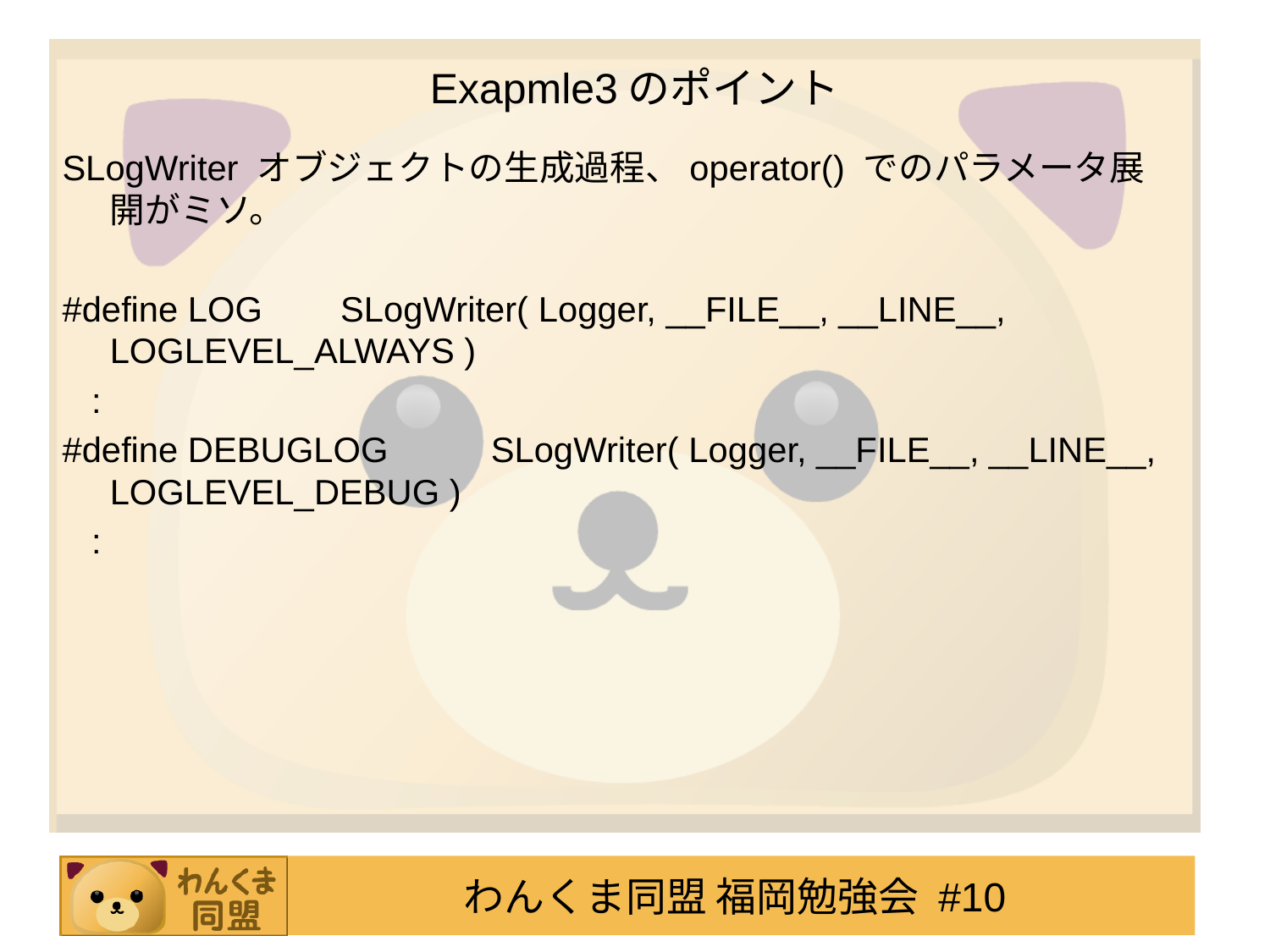

# Exapmle3のポイント
SLogWriter オブジェクトの生成過程、operator() でのパラメータ展開がミソ。

#define LOG        SLogWriter( Logger, __FILE__, __LINE__, LOGLEVEL_ALWAYS )
   :
#define DEBUGLOG	SLogWriter( Logger, __FILE__, __LINE__, LOGLEVEL_DEBUG )
   :